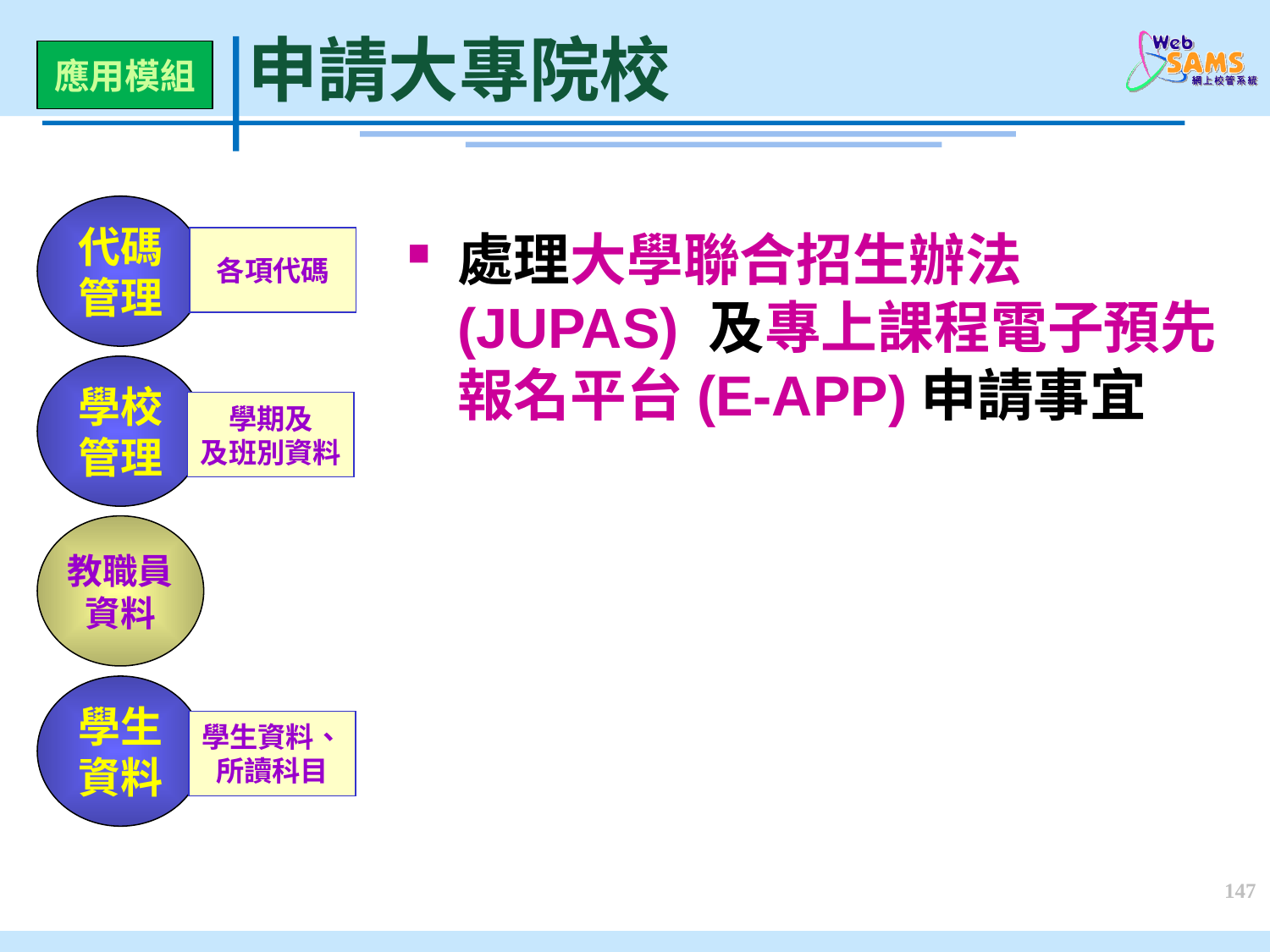

# 申請大專院校
應用模組
代碼
管理
各項代碼
學校
管理
學期及
及班別資料
教職員
資料
學生
資料
學生資料、
所讀科目
處理大學聯合招生辦法(JUPAS) 及專上課程電子預先報名平台(E-APP)申請事宜

147